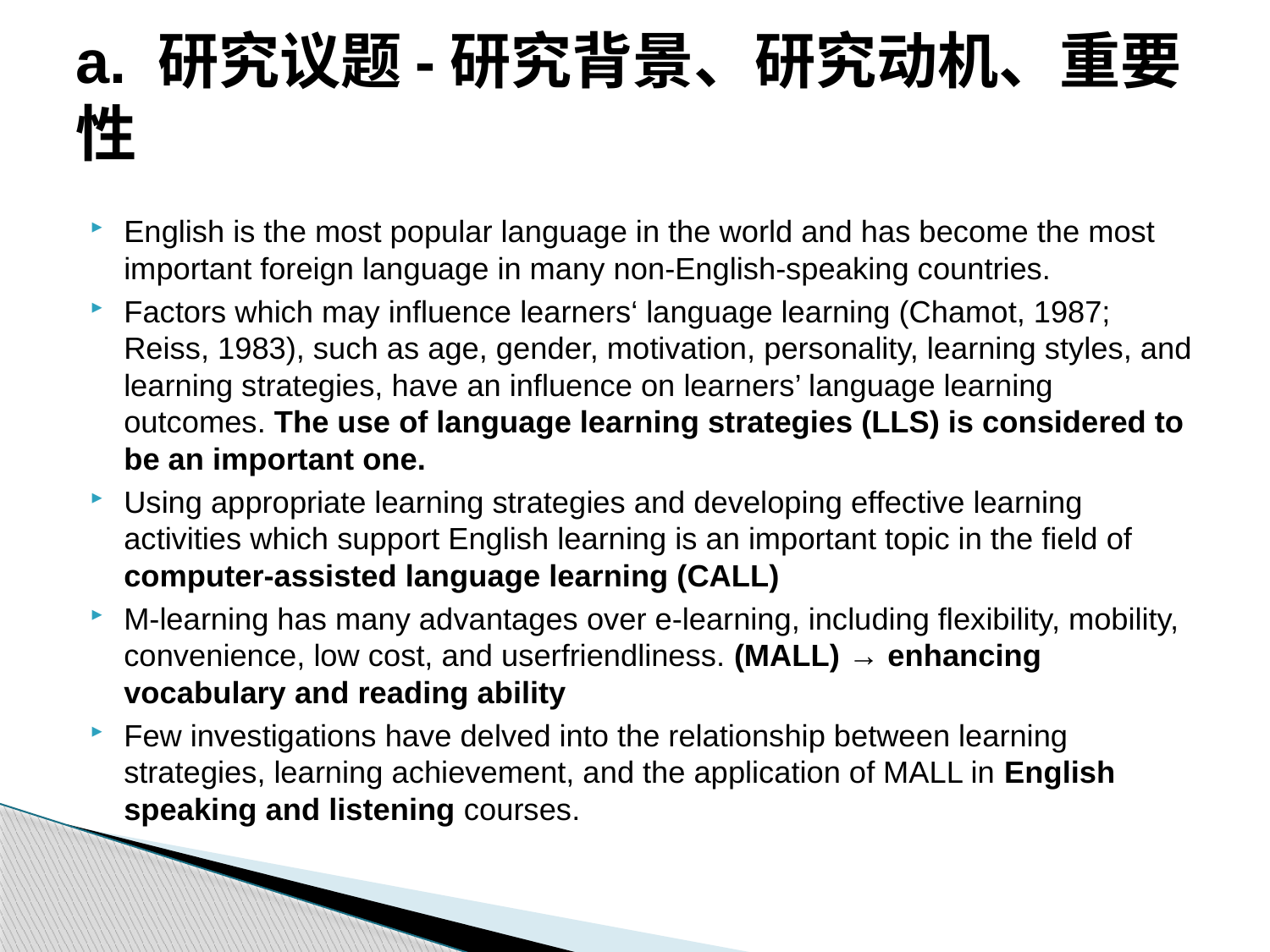

# a. 研究议题-研究背景、研究动机、重要性
English is the most popular language in the world and has become the most important foreign language in many non-English-speaking countries.
Factors which may influence learners‘ language learning (Chamot, 1987; Reiss, 1983), such as age, gender, motivation, personality, learning styles, and learning strategies, have an influence on learners’ language learning outcomes. The use of language learning strategies (LLS) is considered to be an important one.
Using appropriate learning strategies and developing effective learning activities which support English learning is an important topic in the field of computer-assisted language learning (CALL)
M-learning has many advantages over e-learning, including flexibility, mobility, convenience, low cost, and userfriendliness. (MALL) → enhancing vocabulary and reading ability
Few investigations have delved into the relationship between learning strategies, learning achievement, and the application of MALL in English speaking and listening courses.